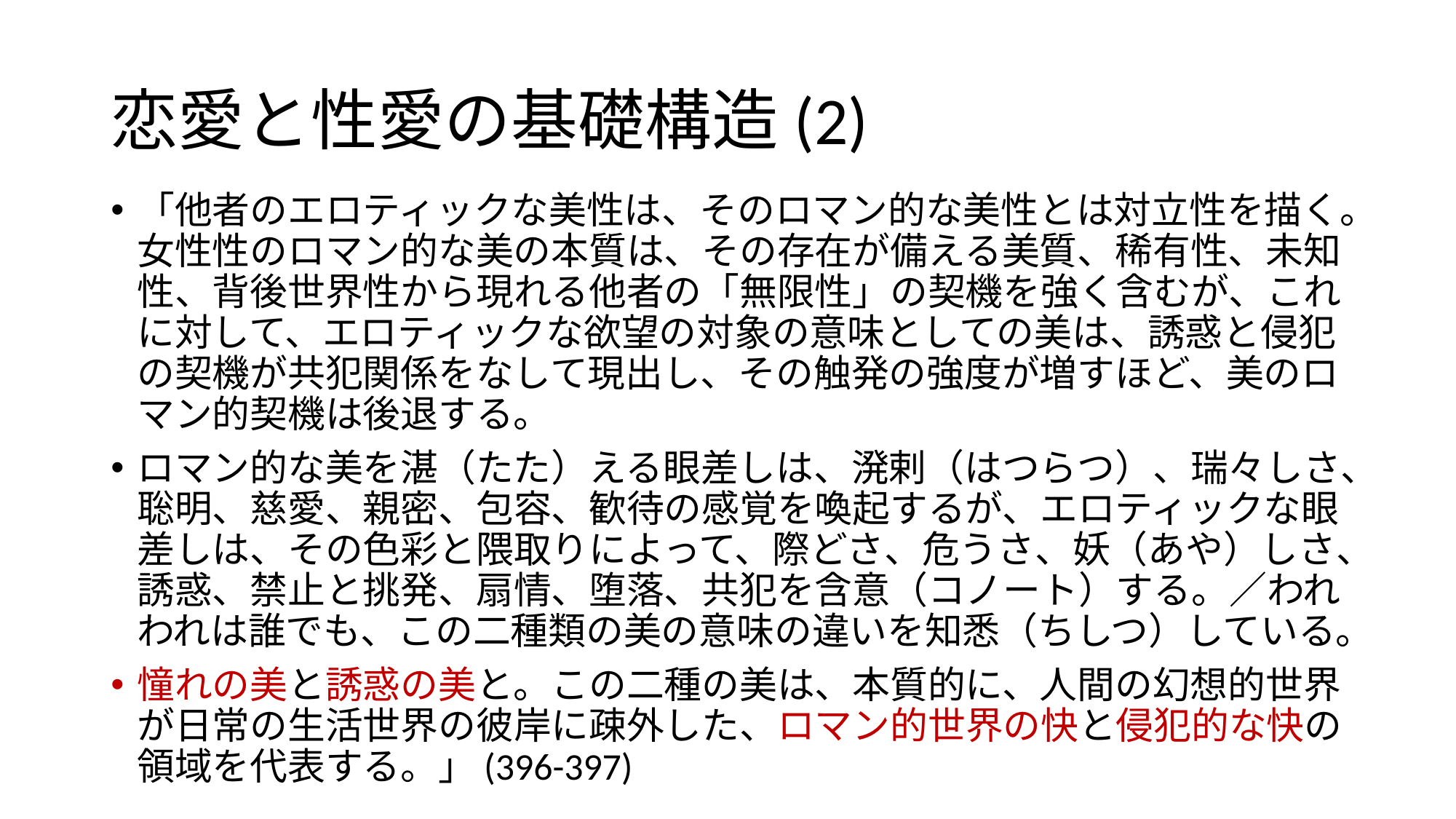

# 恋愛と性愛の基礎構造(2)
「他者のエロティックな美性は、そのロマン的な美性とは対立性を描く。女性性のロマン的な美の本質は、その存在が備える美質、稀有性、未知性、背後世界性から現れる他者の「無限性」の契機を強く含むが、これに対して、エロティックな欲望の対象の意味としての美は、誘惑と侵犯の契機が共犯関係をなして現出し、その触発の強度が増すほど、美のロマン的契機は後退する。
ロマン的な美を湛（たた）える眼差しは、溌剌（はつらつ）、瑞々しさ、聡明、慈愛、親密、包容、歓待の感覚を喚起するが、エロティックな眼差しは、その色彩と隈取りによって、際どさ、危うさ、妖（あや）しさ、誘惑、禁止と挑発、扇情、堕落、共犯を含意（コノート）する。／われわれは誰でも、この二種類の美の意味の違いを知悉（ちしつ）している。
憧れの美と誘惑の美と。この二種の美は、本質的に、人間の幻想的世界が日常の生活世界の彼岸に疎外した、ロマン的世界の快と侵犯的な快の領域を代表する。」(396-397)